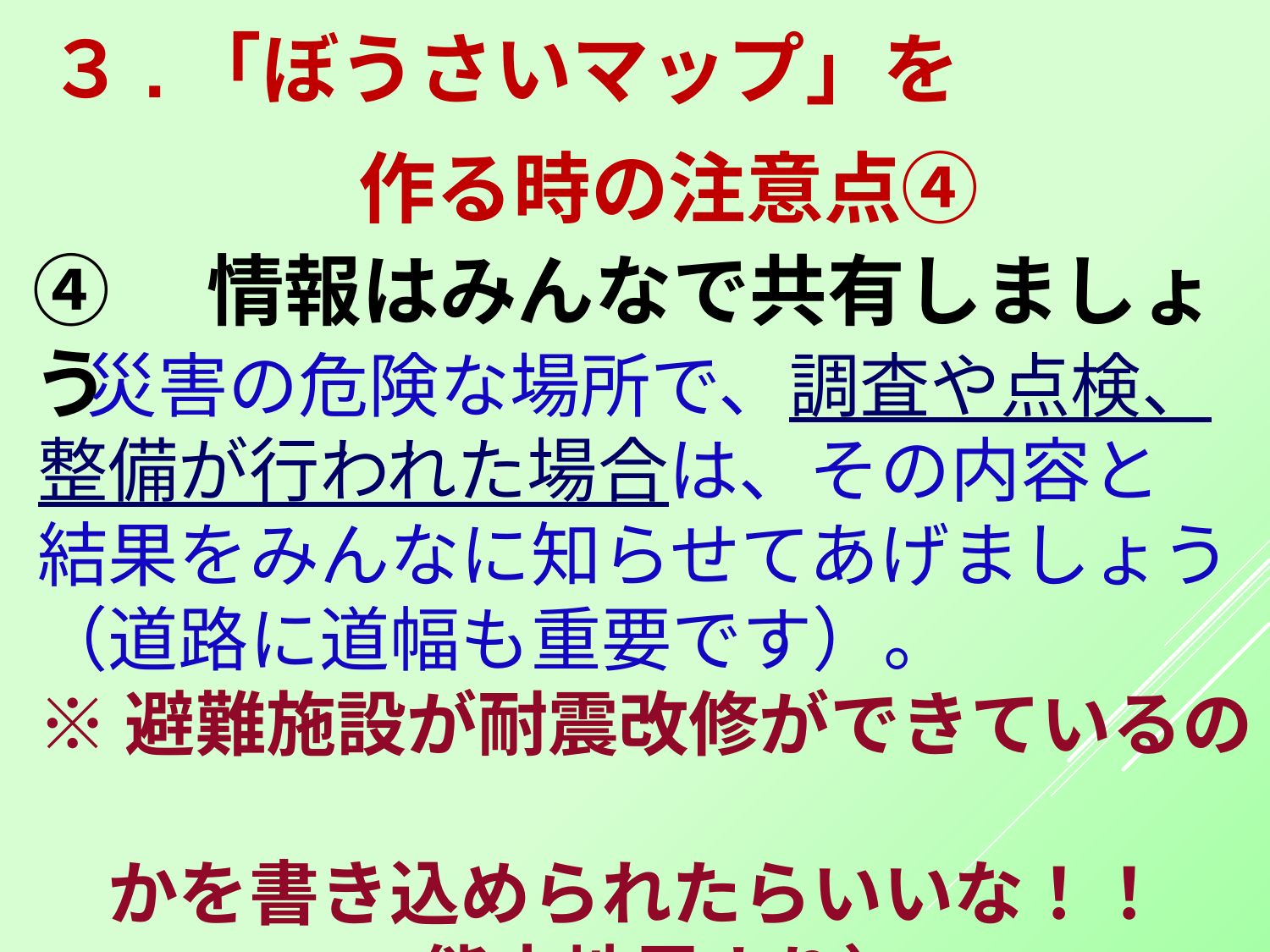

３.「ぼうさいマップ」を
　　　　作る時の注意点④
④　情報はみんなで共有しましょう

　災害の危険な場所で、調査や点検、整備が行われた場合は、その内容と
結果をみんなに知らせてあげましょう（道路に道幅も重要です）。
※避難施設が耐震改修ができているの
　かを書き込められたらいいな！！
(熊本地震より）